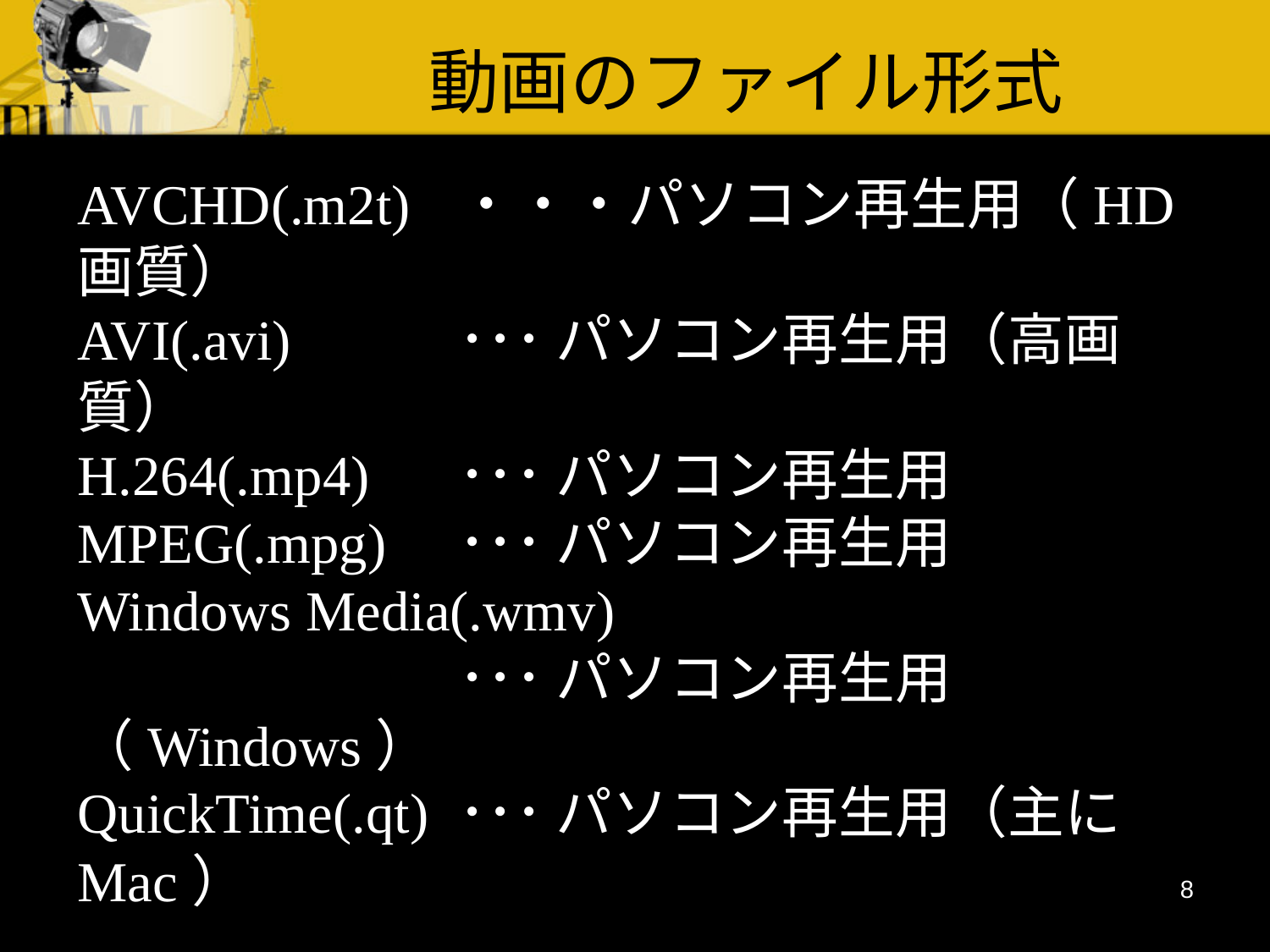

動画のファイル形式
AVCHD(.m2t)	・・・パソコン再生用（HD画質）
AVI(.avi)		･･･ パソコン再生用（高画質）
H.264(.mp4)	･･･ パソコン再生用
MPEG(.mpg)	･･･ パソコン再生用
Windows Media(.wmv)
			･･･ パソコン再生用（Windows）
QuickTime(.qt)	･･･ パソコン再生用（主にMac）

8